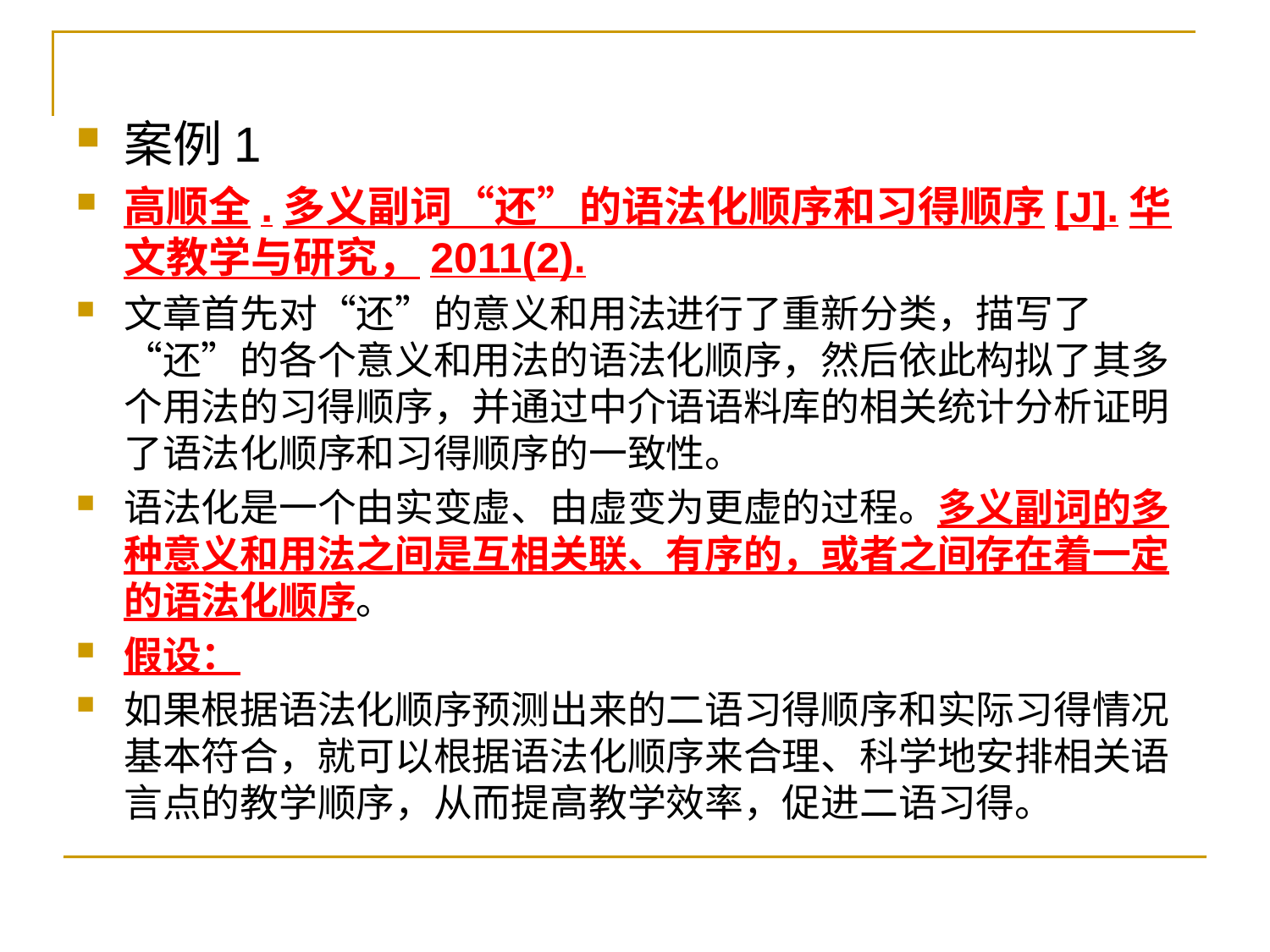

案例1
高顺全.多义副词“还”的语法化顺序和习得顺序[J].华文教学与研究，2011(2).
文章首先对“还”的意义和用法进行了重新分类，描写了“还”的各个意义和用法的语法化顺序，然后依此构拟了其多个用法的习得顺序，并通过中介语语料库的相关统计分析证明了语法化顺序和习得顺序的一致性。
语法化是一个由实变虚、由虚变为更虚的过程。多义副词的多种意义和用法之间是互相关联、有序的，或者之间存在着一定的语法化顺序。
假设：
如果根据语法化顺序预测出来的二语习得顺序和实际习得情况基本符合，就可以根据语法化顺序来合理、科学地安排相关语言点的教学顺序，从而提高教学效率，促进二语习得。